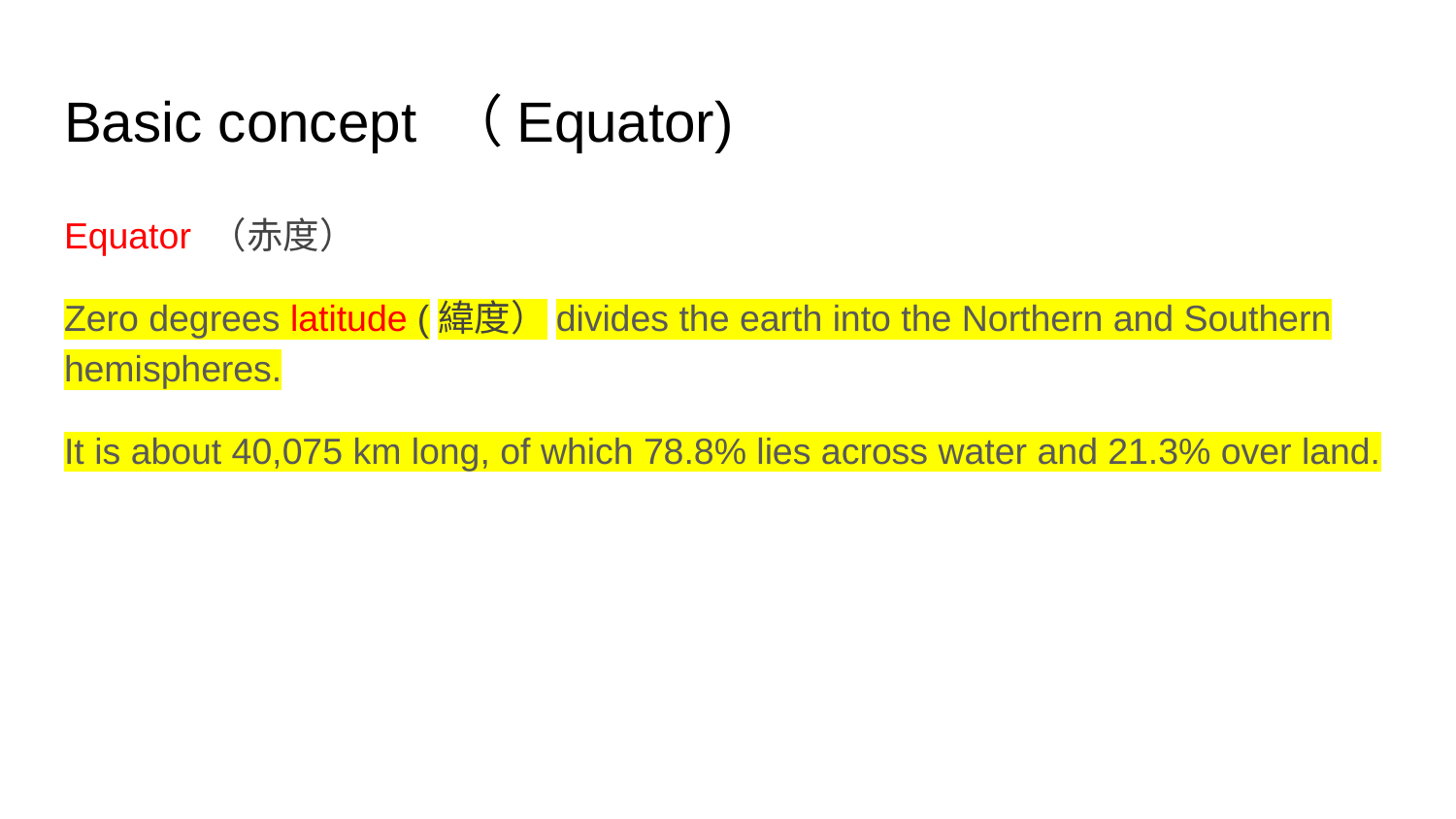

# Basic concept （Equator)
Equator （赤度）
Zero degrees latitude (緯度）divides the earth into the Northern and Southern hemispheres.
It is about 40,075 km long, of which 78.8% lies across water and 21.3% over land.